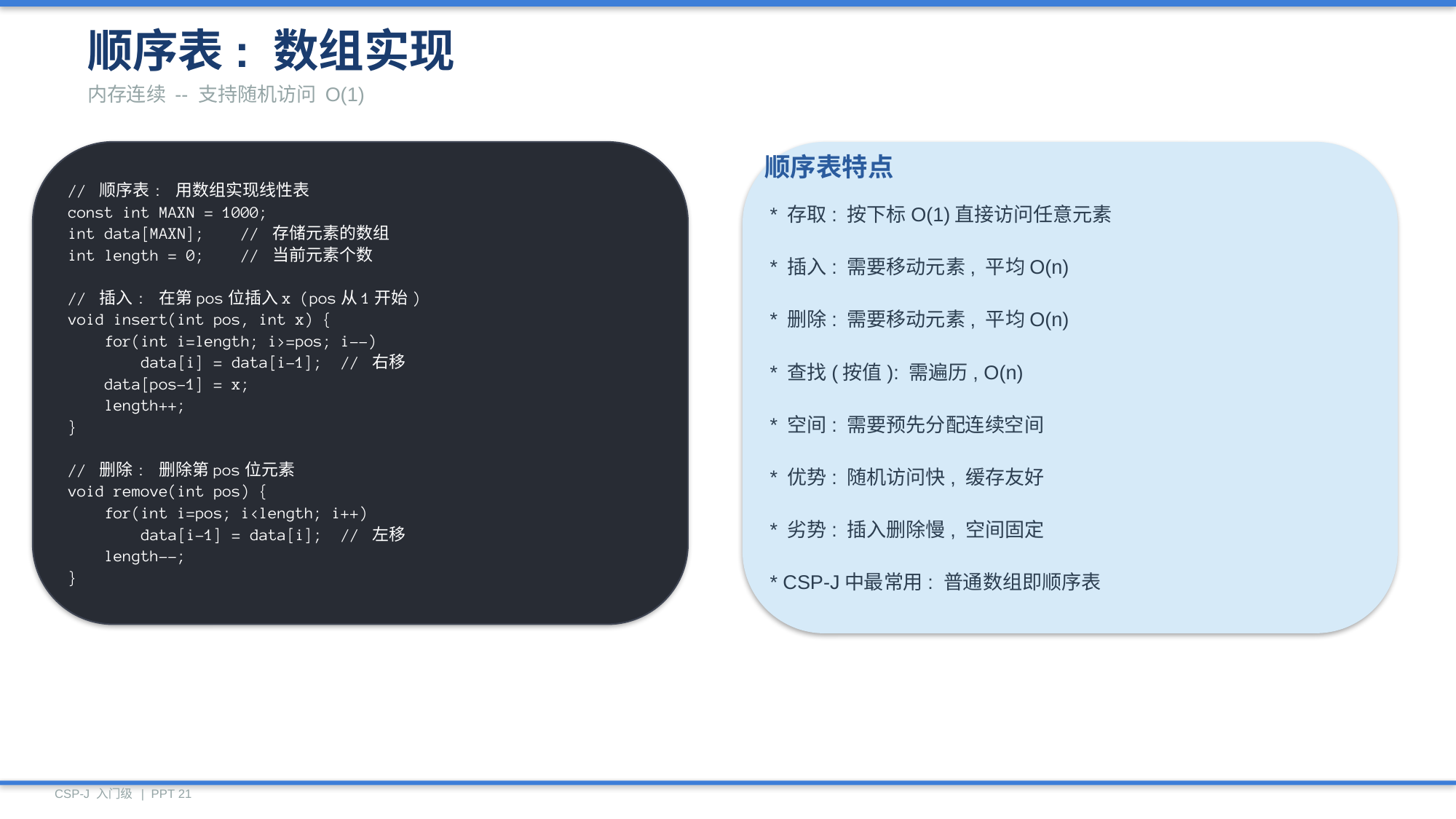

顺序表: 数组实现
内存连续 -- 支持随机访问 O(1)
// 顺序表: 用数组实现线性表
const int MAXN = 1000;
int data[MAXN];    // 存储元素的数组
int length = 0;    // 当前元素个数

// 插入: 在第pos位插入x (pos从1开始)
void insert(int pos, int x) {
    for(int i=length; i>=pos; i--)
        data[i] = data[i-1];  // 右移
    data[pos-1] = x;
    length++;
}

// 删除: 删除第pos位元素
void remove(int pos) {
    for(int i=pos; i<length; i++)
        data[i-1] = data[i];  // 左移
    length--;
}

顺序表特点
* 存取: 按下标O(1)直接访问任意元素
* 插入: 需要移动元素, 平均O(n)
* 删除: 需要移动元素, 平均O(n)
* 查找(按值): 需遍历, O(n)
* 空间: 需要预先分配连续空间
* 优势: 随机访问快, 缓存友好
* 劣势: 插入删除慢, 空间固定
* CSP-J中最常用: 普通数组即顺序表

CSP-J 入门级  |  PPT 21